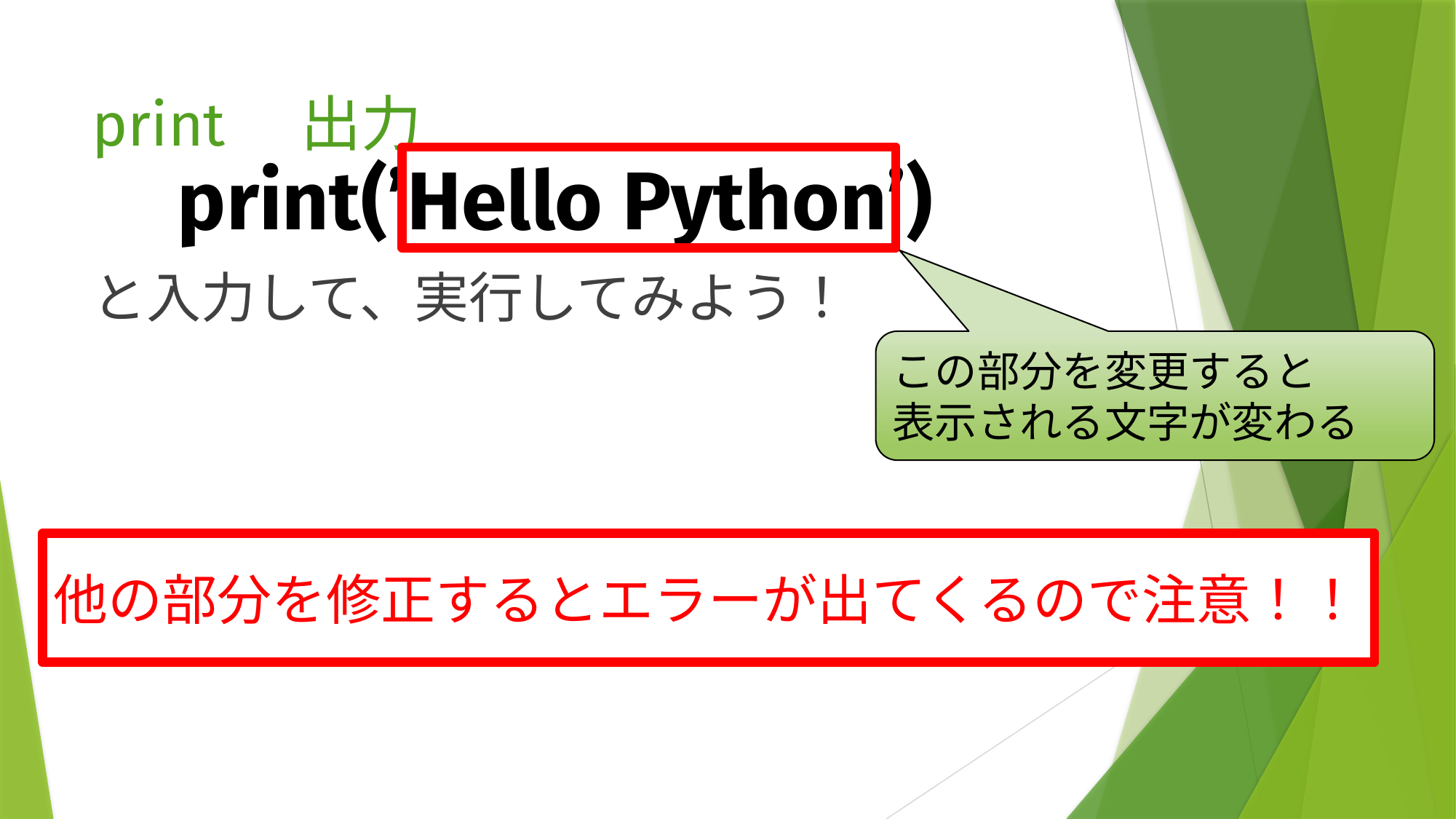

# print　出力
print(’Hello Python’)

と入力して、実行してみよう！
この部分を変更すると
表示される文字が変わる
他の部分を修正するとエラーが出てくるので注意！！